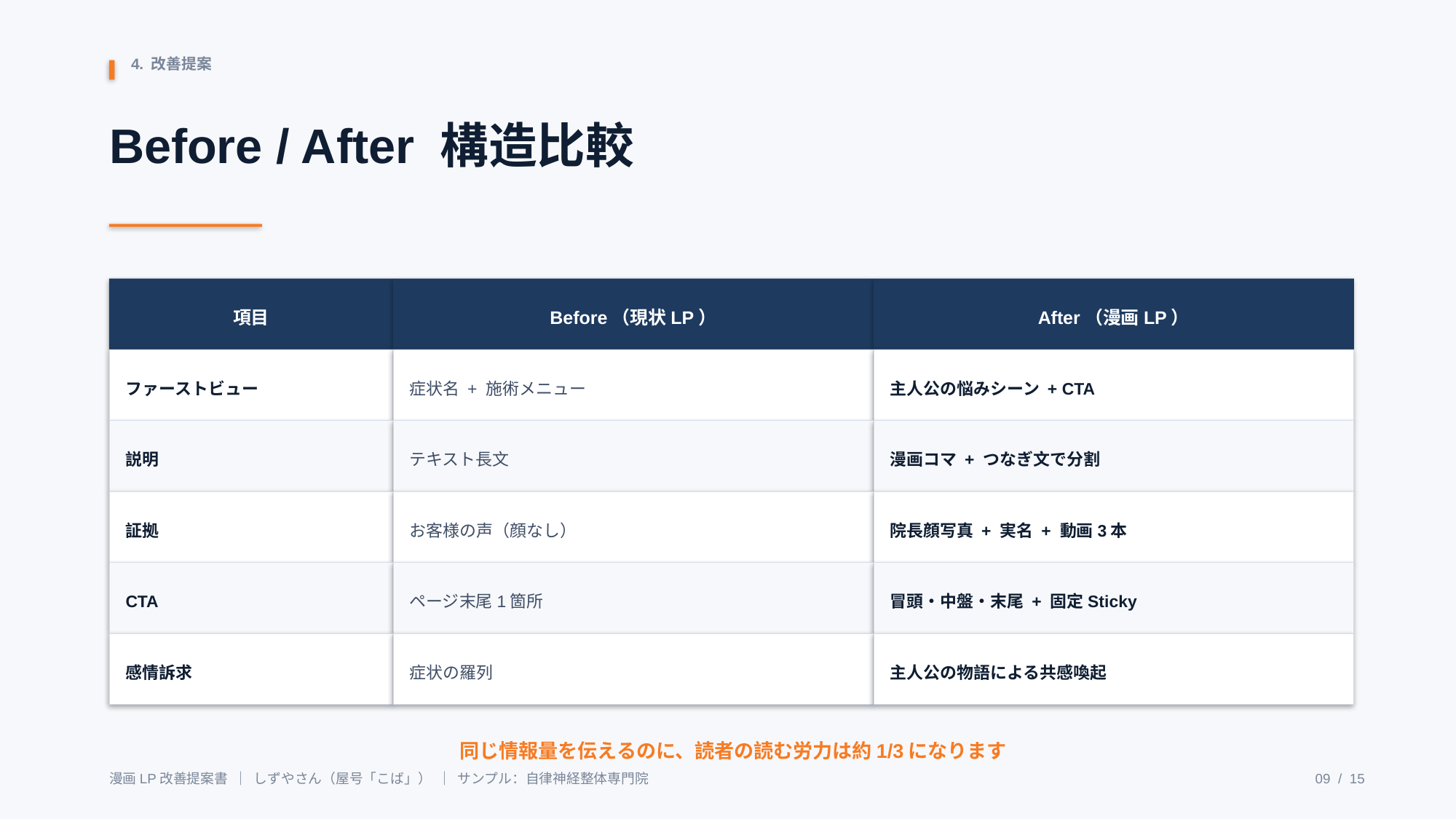

4. 改善提案

Before / After 構造比較

項目

Before（現状LP）

After（漫画LP）

ファーストビュー

症状名 + 施術メニュー

主人公の悩みシーン + CTA

説明

テキスト長文

漫画コマ + つなぎ文で分割

証拠

お客様の声（顔なし）

院長顔写真 + 実名 + 動画3本

CTA

ページ末尾1箇所

冒頭・中盤・末尾 + 固定Sticky

感情訴求

症状の羅列

主人公の物語による共感喚起
同じ情報量を伝えるのに、読者の読む労力は約1/3になります
漫画LP改善提案書  ｜  しずやさん（屋号「こば」）  ｜  サンプル：自律神経整体専門院
09  /  15